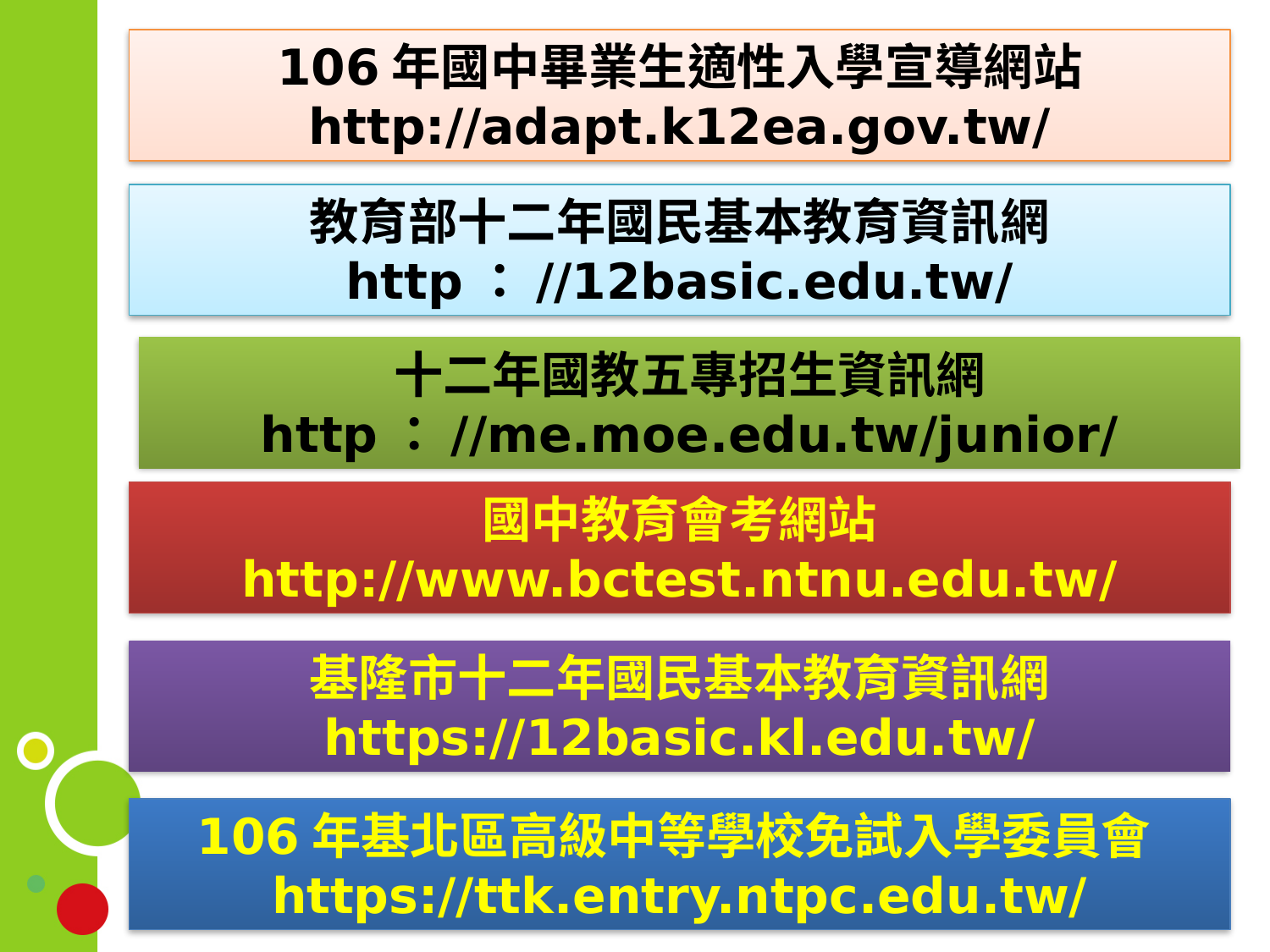

106年國中畢業生適性入學宣導網站
http://adapt.k12ea.gov.tw/
教育部十二年國民基本教育資訊網
http：//12basic.edu.tw/
十二年國教五專招生資訊網
http：//me.moe.edu.tw/junior/
國中教育會考網站
http://www.bctest.ntnu.edu.tw/
基隆市十二年國民基本教育資訊網
https://12basic.kl.edu.tw/
106年基北區高級中等學校免試入學委員會https://ttk.entry.ntpc.edu.tw/